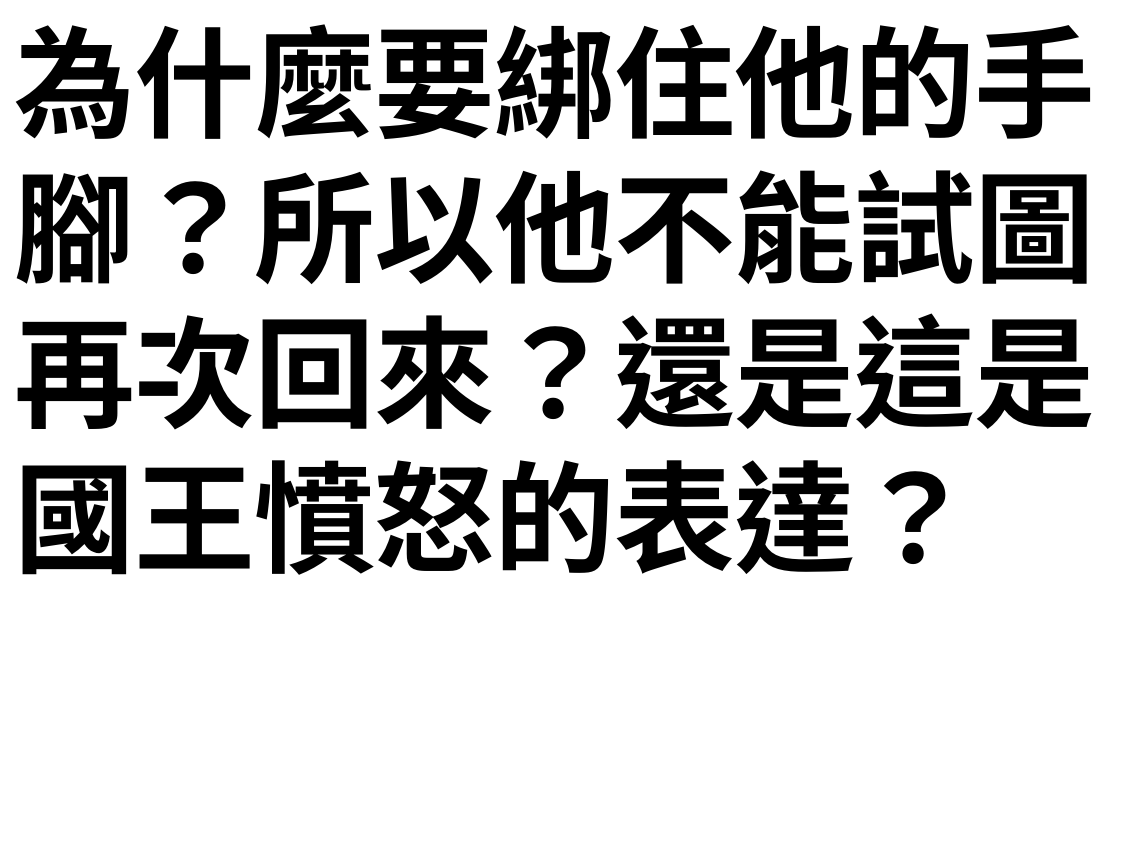

為什麼要綁住他的手腳？所以他不能試圖再次回來？還是這是國王憤怒的表達？